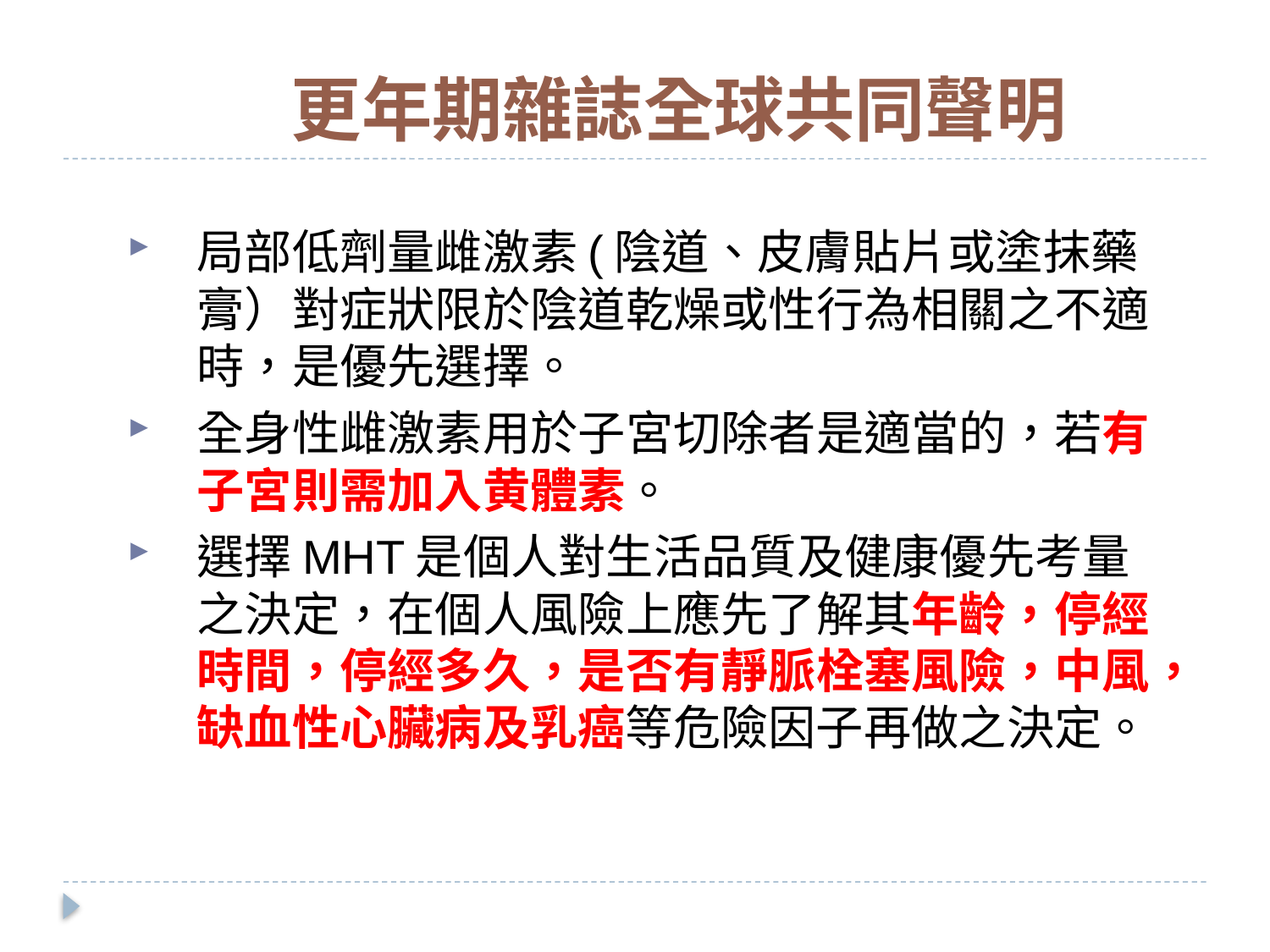

# 更年期雜誌全球共同聲明
局部低劑量雌激素(陰道、皮膚貼片或塗抹藥膏）對症狀限於陰道乾燥或性行為相關之不適時，是優先選擇。
全身性雌激素用於子宮切除者是適當的，若有子宮則需加入黄體素。
選擇MHT是個人對生活品質及健康優先考量之決定，在個人風險上應先了解其年齡，停經時間，停經多久，是否有靜脈栓塞風險，中風，缺血性心臟病及乳癌等危險因子再做之決定。